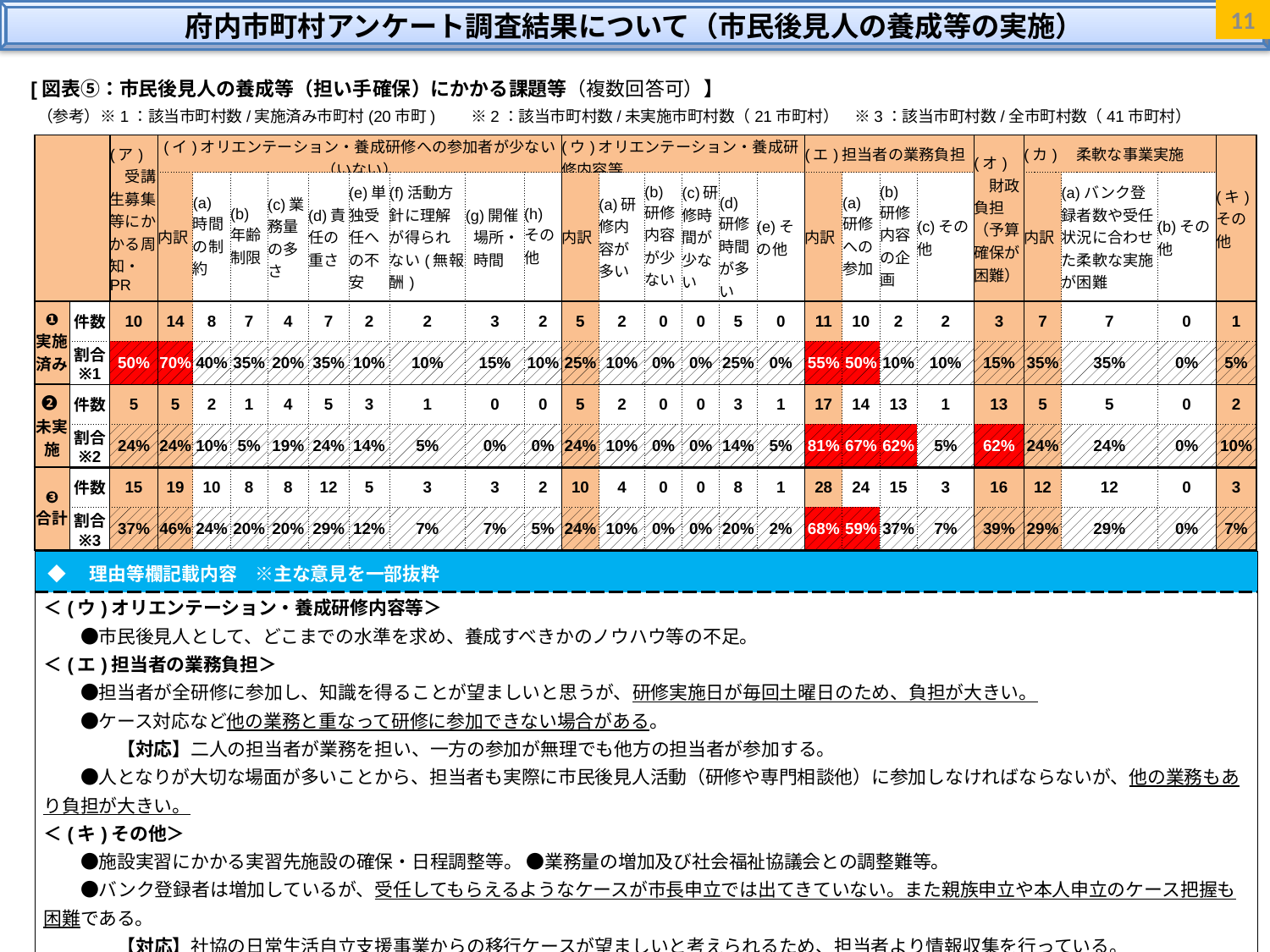

11
府内市町村アンケート調査結果について（市民後見人の養成等の実施）
[図表⑤：市民後見人の養成等（担い手確保）にかかる課題等（複数回答可）】
（参考）※1：該当市町村数/実施済み市町村(20市町)　　※2：該当市町村数/未実施市町村数（21市町村）　※3：該当市町村数/全市町村数（41市町村）
|  |  | (ア)　受講生募集等にかかる周知・PR | (イ)オリエンテーション・養成研修への参加者が少ない（いない） |  |  |  |  |  |  |  |  | (ウ)オリエンテーション・養成研修内容等 |  |  |  |  |  | (エ)担当者の業務負担 |  |  |  | (オ)　財政 負担（予算確保が困難） | (カ)　柔軟な事業実施 |  |  | (キ)その他 |
| --- | --- | --- | --- | --- | --- | --- | --- | --- | --- | --- | --- | --- | --- | --- | --- | --- | --- | --- | --- | --- | --- | --- | --- | --- | --- | --- |
|  |  |  | 内訳 | (a)時間の制約 | (b)年齢制限 | (c)業務量の多さ | (d)責任の重さ | (e)単独受任への不安 | (f)活動方針に理解が得られない(無報酬) | (g)開催 場所・ 時間 | (h)その他 | 内訳 | (a)研修内容が多い | (b)研修内容が少ない | (c)研修時間が少ない | (d)研修時間が多い | (e)その他 | 内訳 | (a)研修への参加 | (b)研修内容の企画 | (c)その他 |  | 内訳 | (a)バンク登録者数や受任状況に合わせた柔軟な実施が困難 | (b)その他 |  |
| ❶ 実施 済み | 件数 | 10 | 14 | 8 | 7 | 4 | 7 | 2 | 2 | 3 | 2 | 5 | 2 | 0 | 0 | 5 | 0 | 11 | 10 | 2 | 2 | 3 | 7 | 7 | 0 | 1 |
|  | 割合 ※1 | 50% | 70% | 40% | 35% | 20% | 35% | 10% | 10% | 15% | 10% | 25% | 10% | 0% | 0% | 25% | 0% | 55% | 50% | 10% | 10% | 15% | 35% | 35% | 0% | 5% |
| ❷未実施 | 件数 | 5 | 5 | 2 | 1 | 4 | 5 | 3 | 1 | 0 | 0 | 5 | 2 | 0 | 0 | 3 | 1 | 17 | 14 | 13 | 1 | 13 | 5 | 5 | 0 | 2 |
|  | 割合 ※2 | 24% | 24% | 10% | 5% | 19% | 24% | 14% | 5% | 0% | 0% | 24% | 10% | 0% | 0% | 14% | 5% | 81% | 67% | 62% | 5% | 62% | 24% | 24% | 0% | 10% |
| ❸ 合計 | 件数 | 15 | 19 | 10 | 8 | 8 | 12 | 5 | 3 | 3 | 2 | 10 | 4 | 0 | 0 | 8 | 1 | 28 | 24 | 15 | 3 | 16 | 12 | 12 | 0 | 3 |
|  | 割合 ※3 | 37% | 46% | 24% | 20% | 20% | 29% | 12% | 7% | 7% | 5% | 24% | 10% | 0% | 0% | 20% | 2% | 68% | 59% | 37% | 7% | 39% | 29% | 29% | 0% | 7% |
| ◆　理由等欄記載内容　※主な意見を一部抜粋 |
| --- |
| ＜(ウ)オリエンテーション・養成研修内容等＞ 　　●市民後見人として、どこまでの水準を求め、養成すべきかのノウハウ等の不足。 ＜(エ)担当者の業務負担＞ 　　●担当者が全研修に参加し、知識を得ることが望ましいと思うが、研修実施日が毎回土曜日のため、負担が大きい。 　　●ケース対応など他の業務と重なって研修に参加できない場合がある。　 　　　　【対応】二人の担当者が業務を担い、一方の参加が無理でも他方の担当者が参加する。 　　●人となりが大切な場面が多いことから、担当者も実際に市民後見人活動（研修や専門相談他）に参加しなければならないが、他の業務もあり負担が大きい。 ＜(キ)その他＞ 　　●施設実習にかかる実習先施設の確保・日程調整等。 ●業務量の増加及び社会福祉協議会との調整難等。 　　●バンク登録者は増加しているが、受任してもらえるようなケースが市長申立では出てきていない。また親族申立や本人申立のケース把握も困難である。 　　　　【対応】社協の日常生活自立支援事業からの移行ケースが望ましいと考えられるため、担当者より情報収集を行っている。 　　●受講生がどの程度いるのかが不透明。また、民生委員や福祉委員等への声かけも考えられるが、民生委員等にこれ以上の負担を強いるのは困難。 |